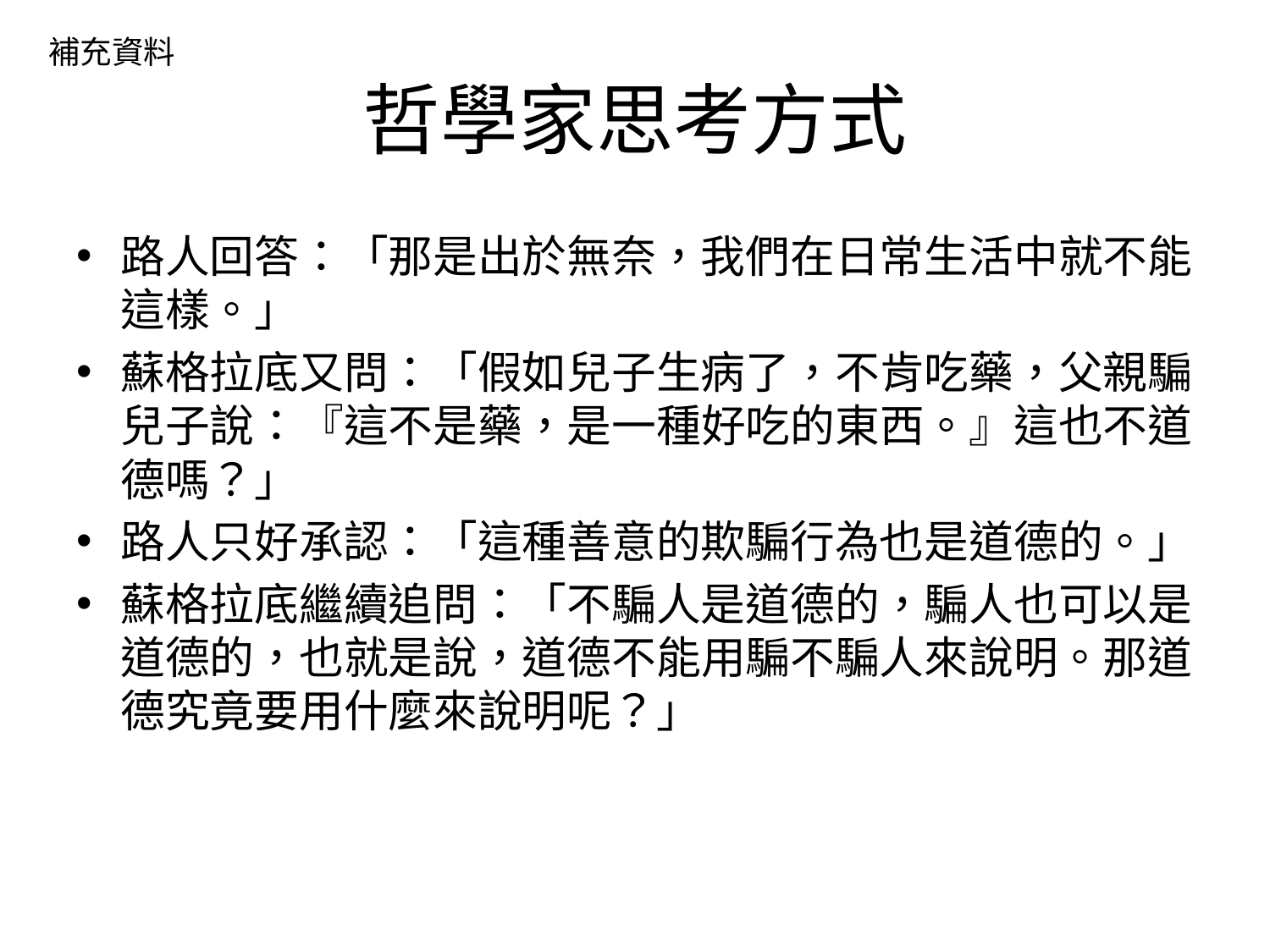

補充資料
# 哲學家思考方式
路人回答：「那是出於無奈，我們在日常生活中就不能這樣。」
蘇格拉底又問：「假如兒子生病了，不肯吃藥，父親騙兒子說：『這不是藥，是一種好吃的東西。』這也不道德嗎？」
路人只好承認：「這種善意的欺騙行為也是道德的。」
蘇格拉底繼續追問：「不騙人是道德的，騙人也可以是道德的，也就是說，道德不能用騙不騙人來說明。那道德究竟要用什麼來說明呢？」